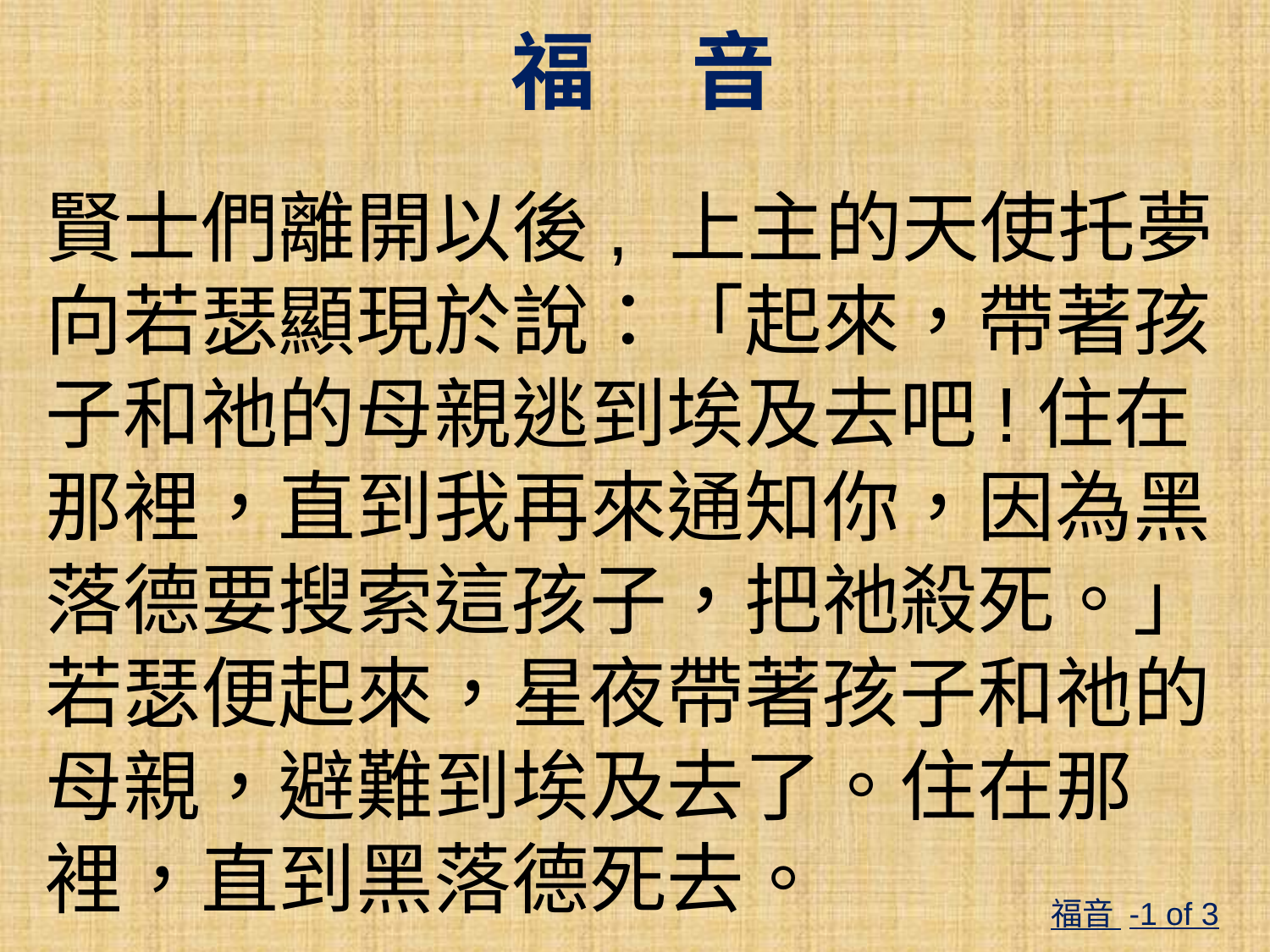

福     音

賢士們離開以後, 上主的天使托夢向若瑟顯現於說：「起來，帶著孩子和祂的母親逃到埃及去吧!住在那裡，直到我再來通知你，因為黑落德要搜索這孩子，把祂殺死。」若瑟便起來，星夜帶著孩子和祂的母親，避難到埃及去了。住在那裡，直到黑落德死去。
福音 -1 of 3